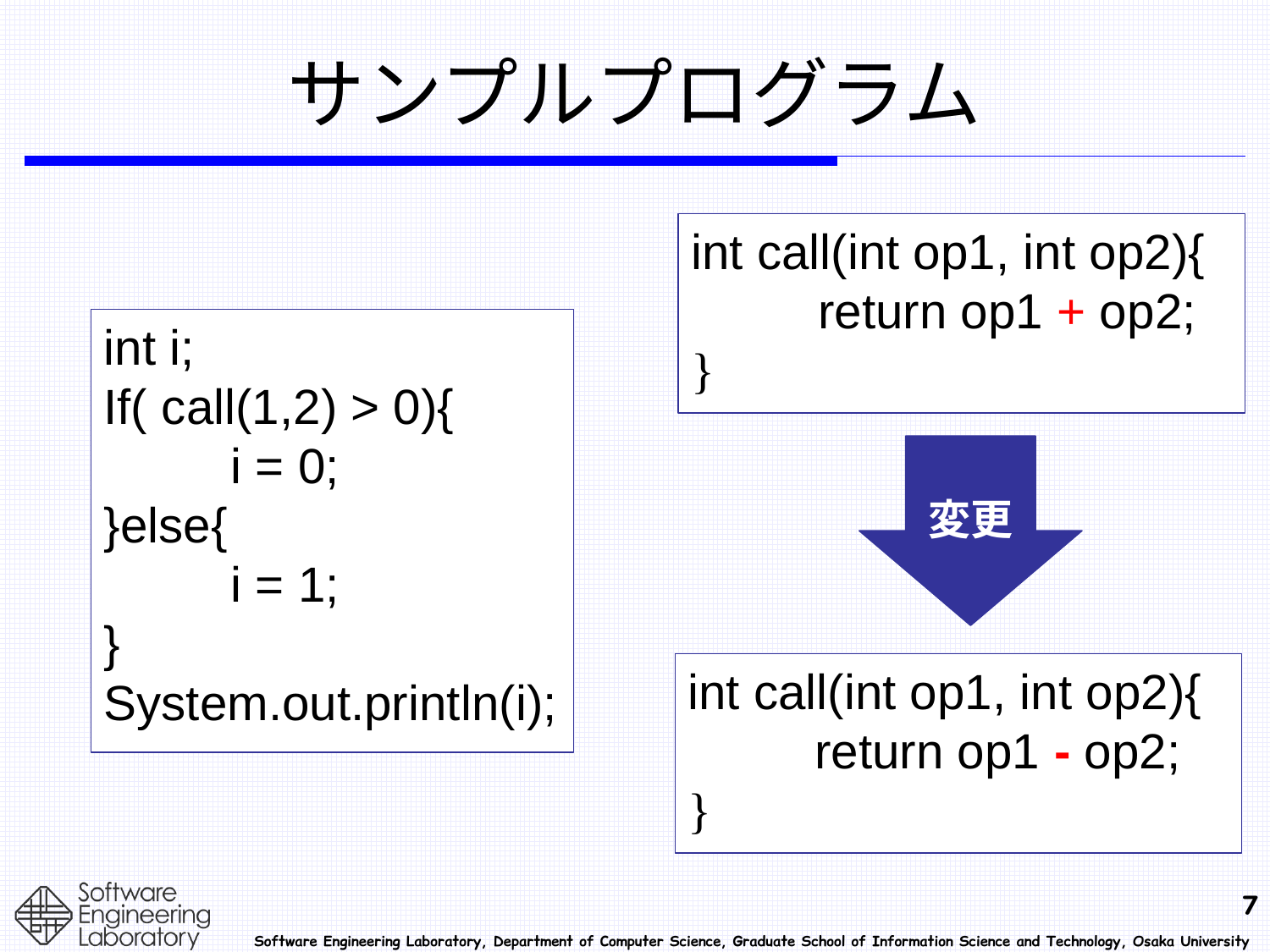

# サンプルプログラム
int call(int op1, int op2){
	return op1 + op2;
}
int i;
If( call(1,2) > 0){
	i = 0;
}else{
	i = 1;
}
System.out.println(i);

変更
int call(int op1, int op2){
	return op1 - op2;
}